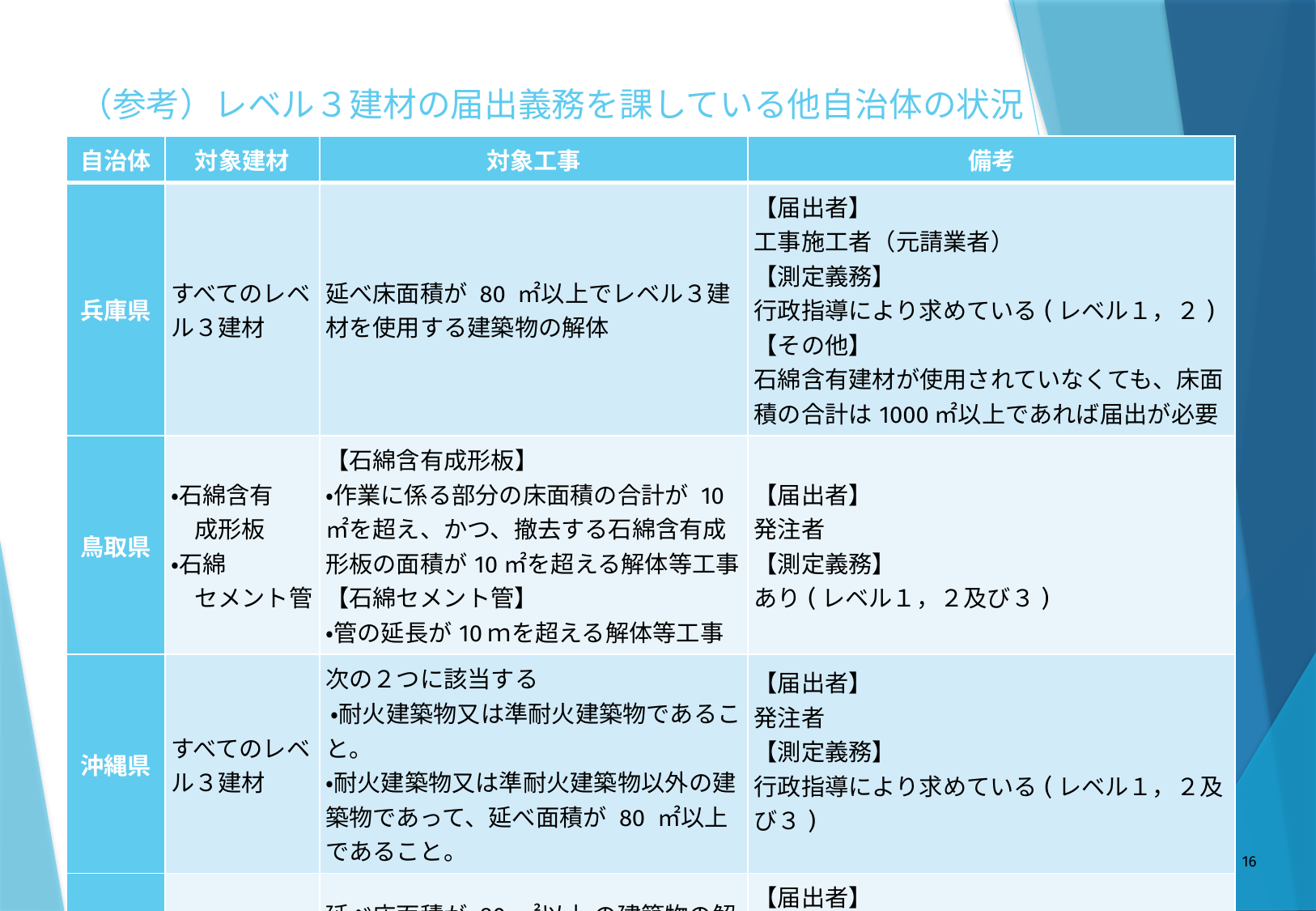

# （参考）レベル３建材の届出義務を課している他自治体の状況
| 自治体 | 対象建材 | 対象工事 | 備考 |
| --- | --- | --- | --- |
| 兵庫県 | すべてのレベル３建材 | 延べ床面積が 80 ㎡以上でレベル３建材を使用する建築物の解体 | 【届出者】 工事施工者（元請業者） 【測定義務】 行政指導により求めている(レベル１，２) 【その他】 石綿含有建材が使用されていなくても、床面積の合計は1000㎡以上であれば届出が必要 |
| 鳥取県 | ・石綿含有 　成形板 ・石綿 　セメント管 | 【石綿含有成形板】 ・作業に係る部分の床面積の合計が 10㎡を超え、かつ、撤去する石綿含有成形板の面積が10㎡を超える解体等工事 【石綿セメント管】 ・管の延長が10ｍを超える解体等工事 | 【届出者】 発注者 【測定義務】 あり(レベル１，２及び３) |
| 沖縄県 | すべてのレベル３建材 | 次の２つに該当する ・耐火建築物又は準耐火建築物であること。 ・耐火建築物又は準耐火建築物以外の建築物であって、延べ面積が 80 ㎡以上であること。 | 【届出者】 発注者 【測定義務】 行政指導により求めている(レベル１，２及び３) |
| 川崎市 | 石綿含有成形板 | 延べ床面積が 80 ㎡以上 の建築物の解体工事のうち、石綿含有成形板の使用面積が500㎡以上のもの | 【届出者】 工事施工者（元請業者） 【測定義務】 あり(レベル１，２及び３) |
16